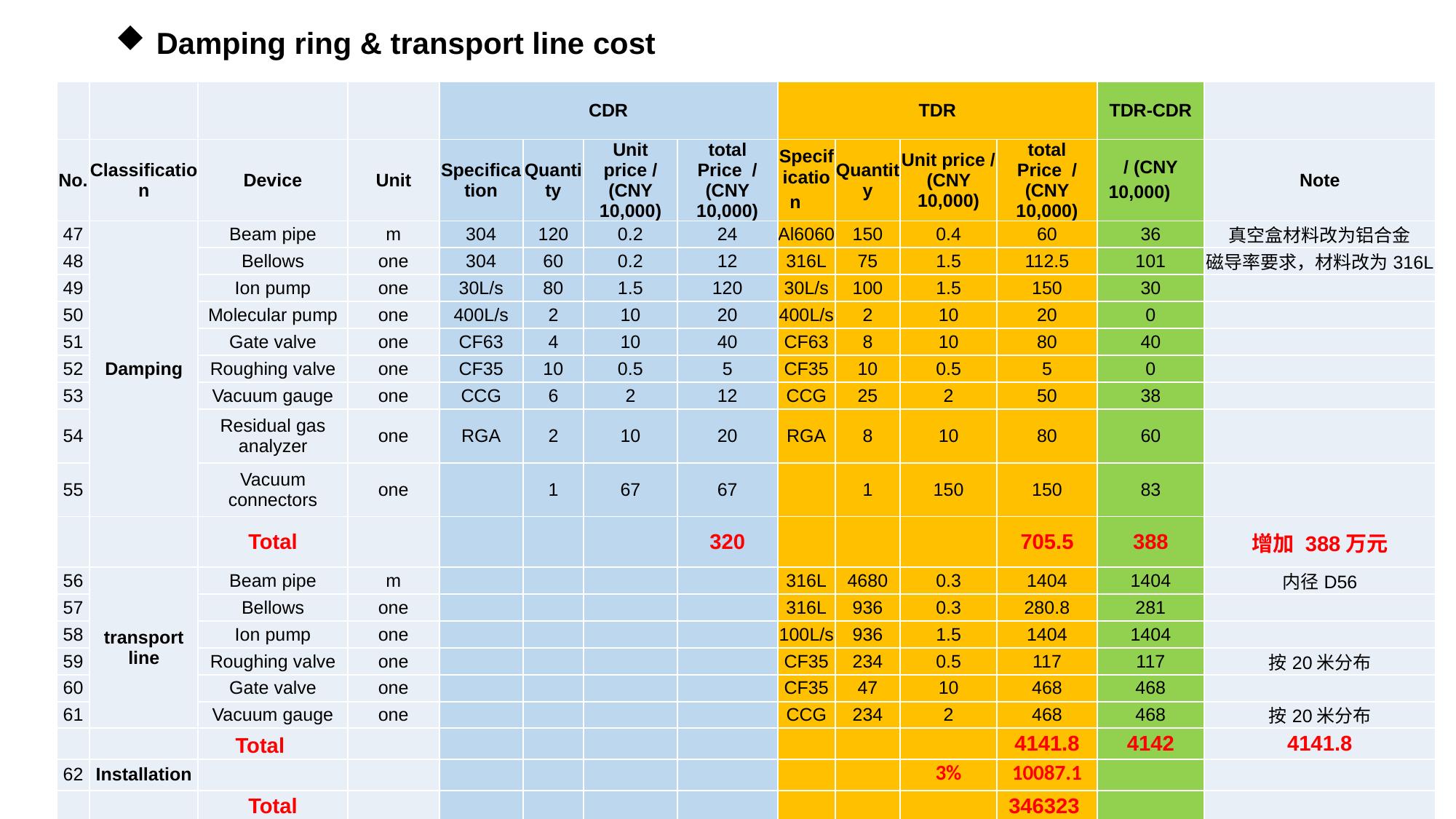

Damping ring & transport line cost
|  |  |  |  | CDR |  |  |  | TDR |  |  |  | TDR-CDR |  |
| --- | --- | --- | --- | --- | --- | --- | --- | --- | --- | --- | --- | --- | --- |
| No. | Classification | Device | Unit | Specification | Quantity | Unit price / (CNY 10,000) | total Price / (CNY 10,000) | Specification | Quantity | Unit price / (CNY 10,000) | total Price / (CNY 10,000) | / (CNY 10,000) | Note |
| 47 | Damping | Beam pipe | m | 304 | 120 | 0.2 | 24 | Al6060 | 150 | 0.4 | 60 | 36 | 真空盒材料改为铝合金 |
| 48 |  | Bellows | one | 304 | 60 | 0.2 | 12 | 316L | 75 | 1.5 | 112.5 | 101 | 磁导率要求，材料改为316L |
| 49 |  | Ion pump | one | 30L/s | 80 | 1.5 | 120 | 30L/s | 100 | 1.5 | 150 | 30 |  |
| 50 |  | Molecular pump | one | 400L/s | 2 | 10 | 20 | 400L/s | 2 | 10 | 20 | 0 |  |
| 51 |  | Gate valve | one | CF63 | 4 | 10 | 40 | CF63 | 8 | 10 | 80 | 40 |  |
| 52 |  | Roughing valve | one | CF35 | 10 | 0.5 | 5 | CF35 | 10 | 0.5 | 5 | 0 |  |
| 53 |  | Vacuum gauge | one | CCG | 6 | 2 | 12 | CCG | 25 | 2 | 50 | 38 |  |
| 54 |  | Residual gas analyzer | one | RGA | 2 | 10 | 20 | RGA | 8 | 10 | 80 | 60 |  |
| 55 |  | Vacuum connectors | one |  | 1 | 67 | 67 |  | 1 | 150 | 150 | 83 |  |
|  |  | Total |  |  |  |  | 320 |  |  |  | 705.5 | 388 | 增加 388万元 |
| 56 | transport line | Beam pipe | m |  |  |  |  | 316L | 4680 | 0.3 | 1404 | 1404 | 内径D56 |
| 57 |  | Bellows | one |  |  |  |  | 316L | 936 | 0.3 | 280.8 | 281 |  |
| 58 |  | Ion pump | one |  |  |  |  | 100L/s | 936 | 1.5 | 1404 | 1404 |  |
| 59 |  | Roughing valve | one |  |  |  |  | CF35 | 234 | 0.5 | 117 | 117 | 按20米分布 |
| 60 |  | Gate valve | one |  |  |  |  | CF35 | 47 | 10 | 468 | 468 |  |
| 61 |  | Vacuum gauge | one |  |  |  |  | CCG | 234 | 2 | 468 | 468 | 按20米分布 |
|  |  | Total |  |  |  |  |  |  |  |  | 4141.8 | 4142 | 4141.8 |
| 62 | Installation |  |  |  |  |  |  |  |  | 3% | 10087.1 |  |  |
|  |  | Total |  |  |  |  |  |  |  |  | 346323 |  |  |